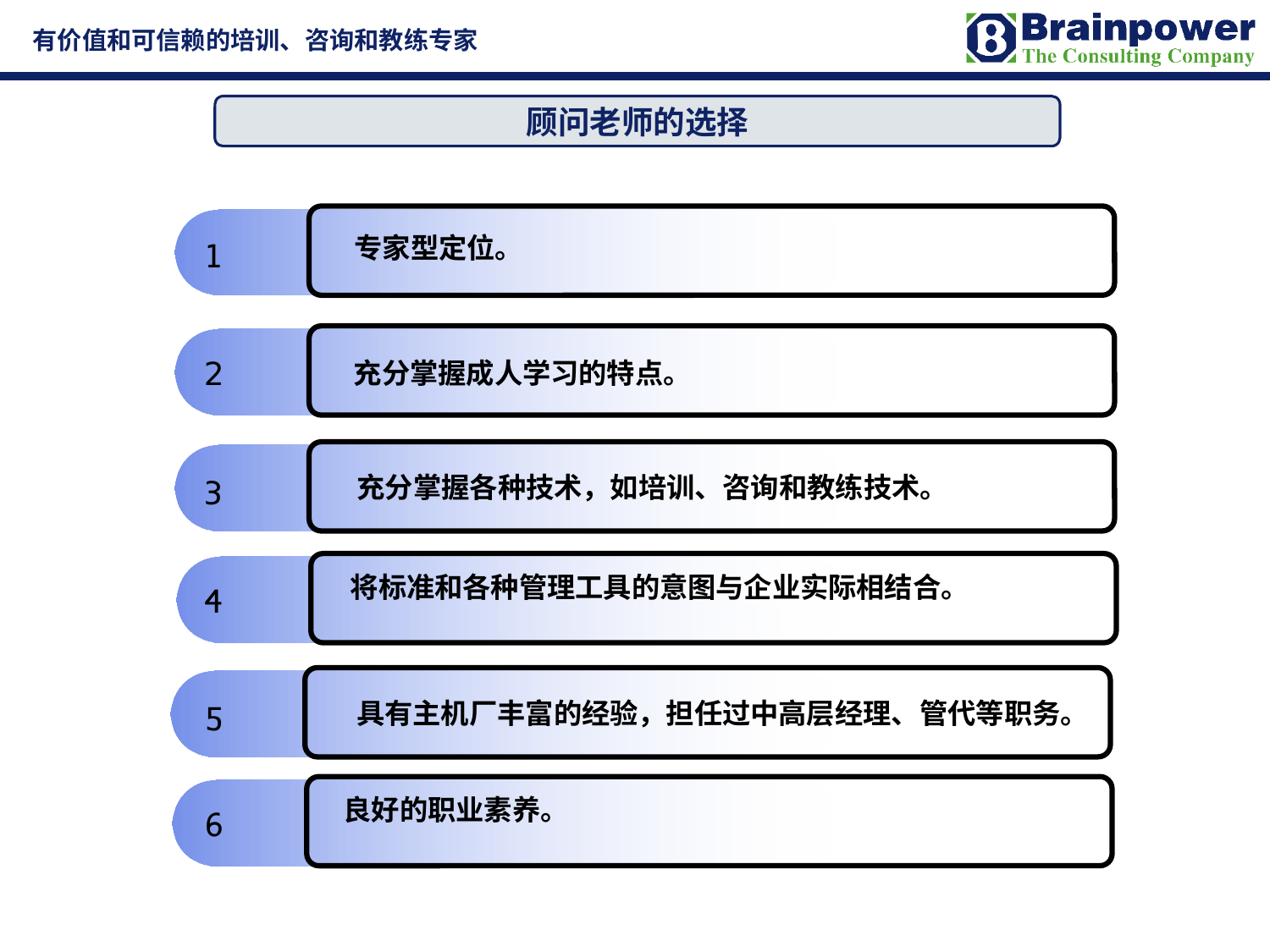

顾问老师的选择

专家型定位。
1

2
充分掌握成人学习的特点。

充分掌握各种技术，如培训、咨询和教练技术。
3

将标准和各种管理工具的意图与企业实际相结合。
4

具有主机厂丰富的经验，担任过中高层经理、管代等职务。
5

良好的职业素养。
6